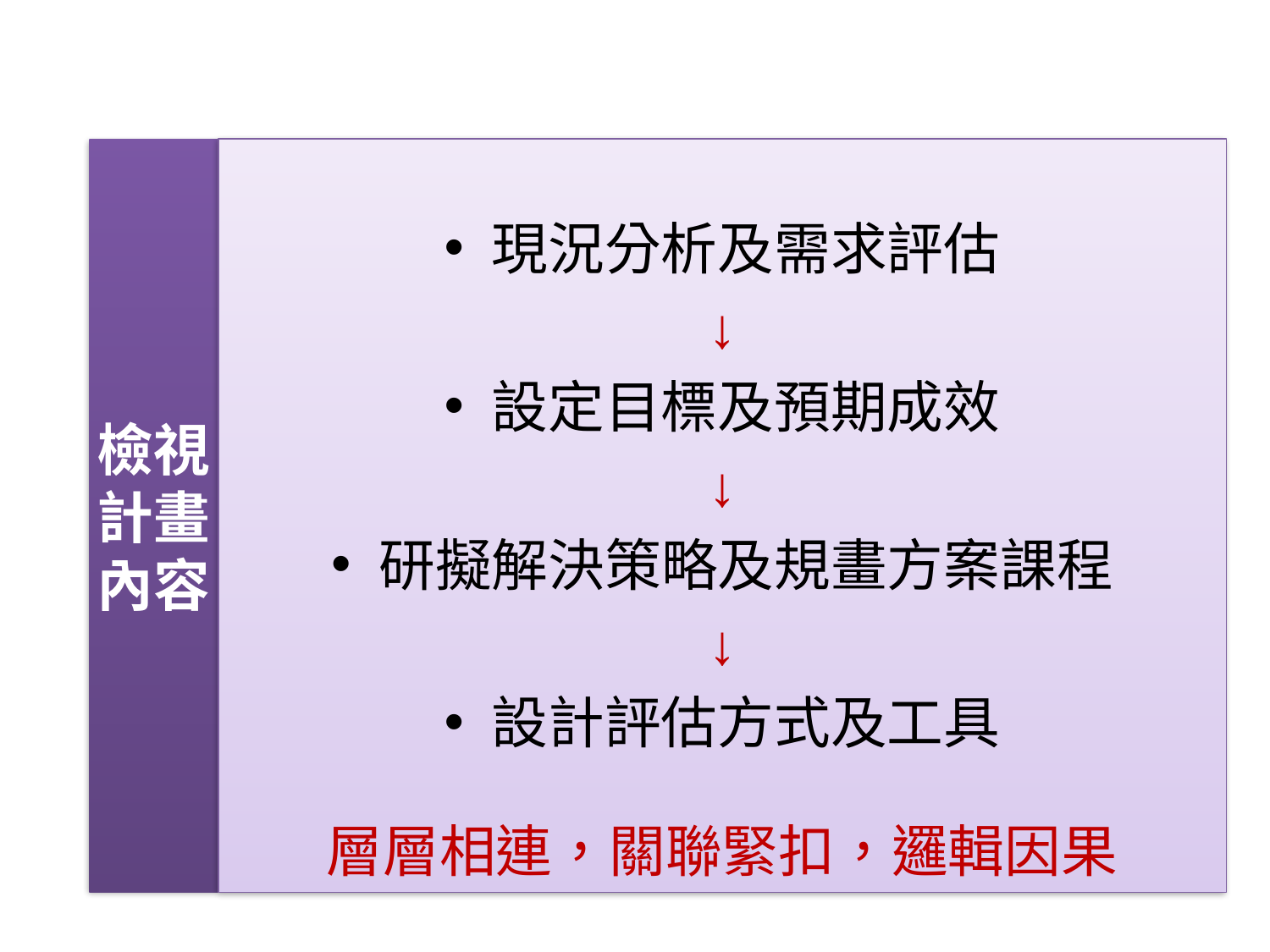

# 檢視計畫內容

現況分析及需求評估
↓
設定目標及預期成效
↓
研擬解決策略及規畫方案課程
↓
設計評估方式及工具

層層相連，關聯緊扣，邏輯因果